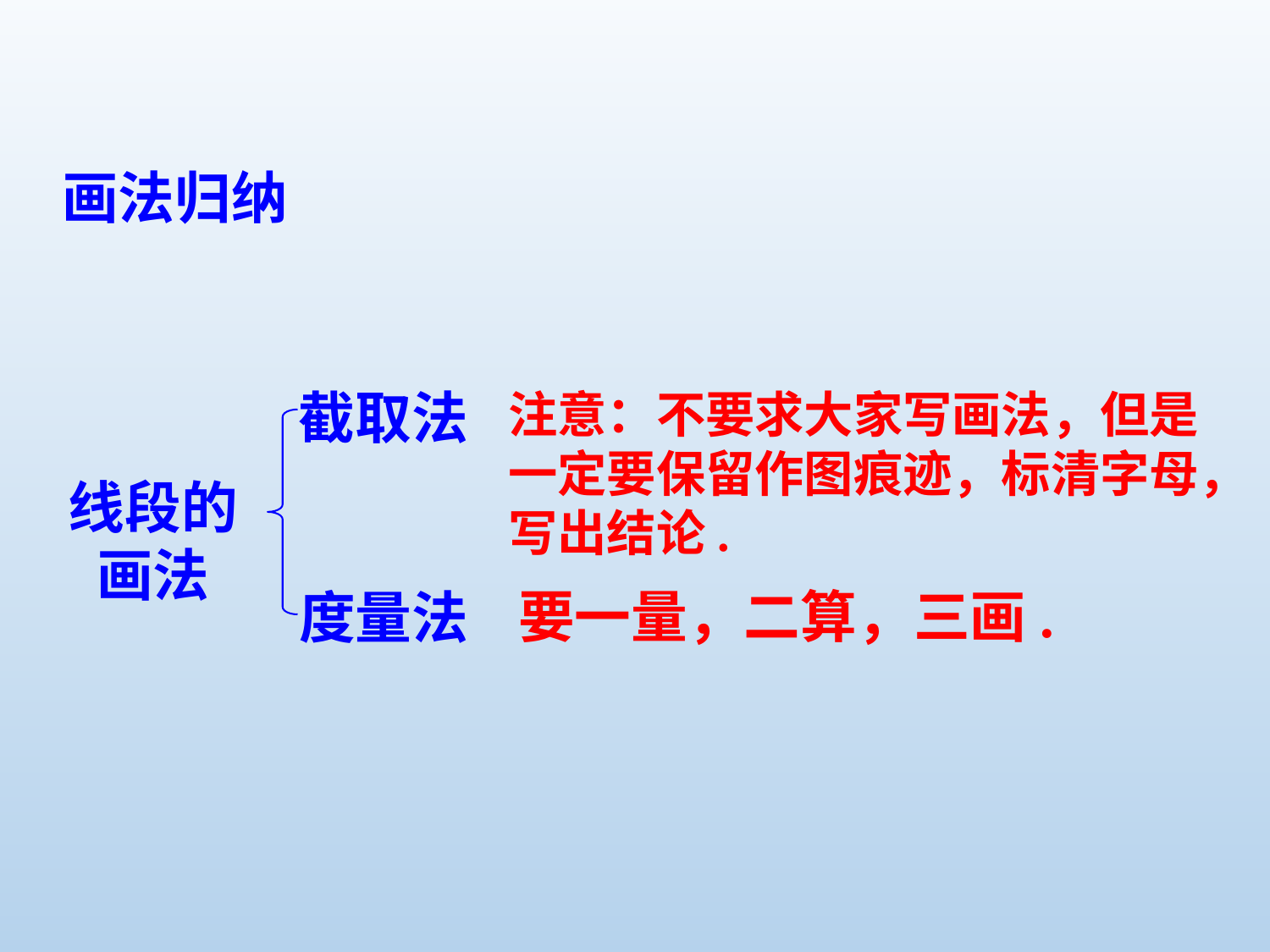

画法归纳
截取法
注意：不要求大家写画法，但是一定要保留作图痕迹，标清字母，写出结论.

线段的
画法

要一量，二算，三画.
度量法